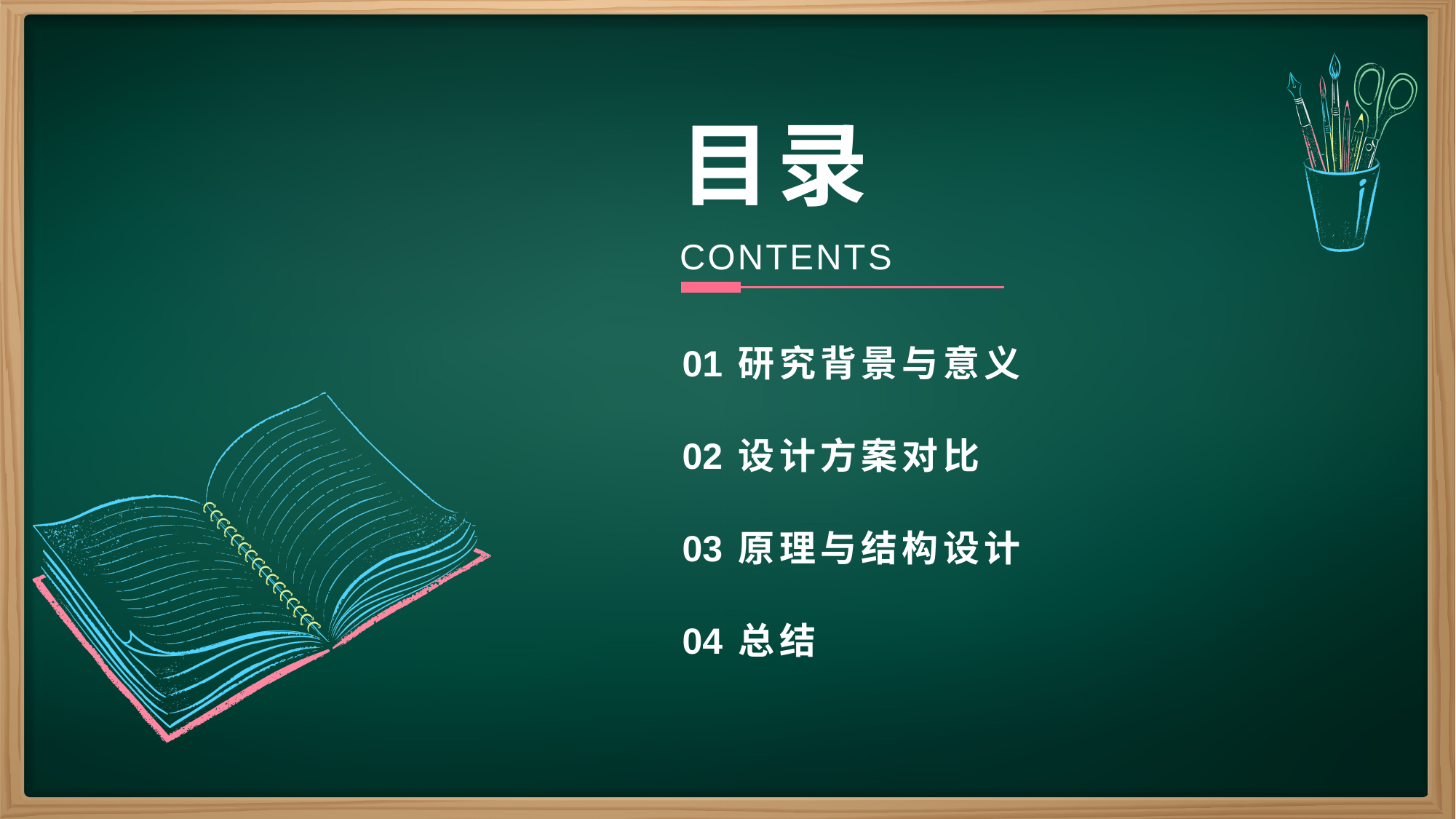

# 目录
CONTENTS
01
研究背景与意义
02
设计方案对比
03
原理与结构设计
04
总结